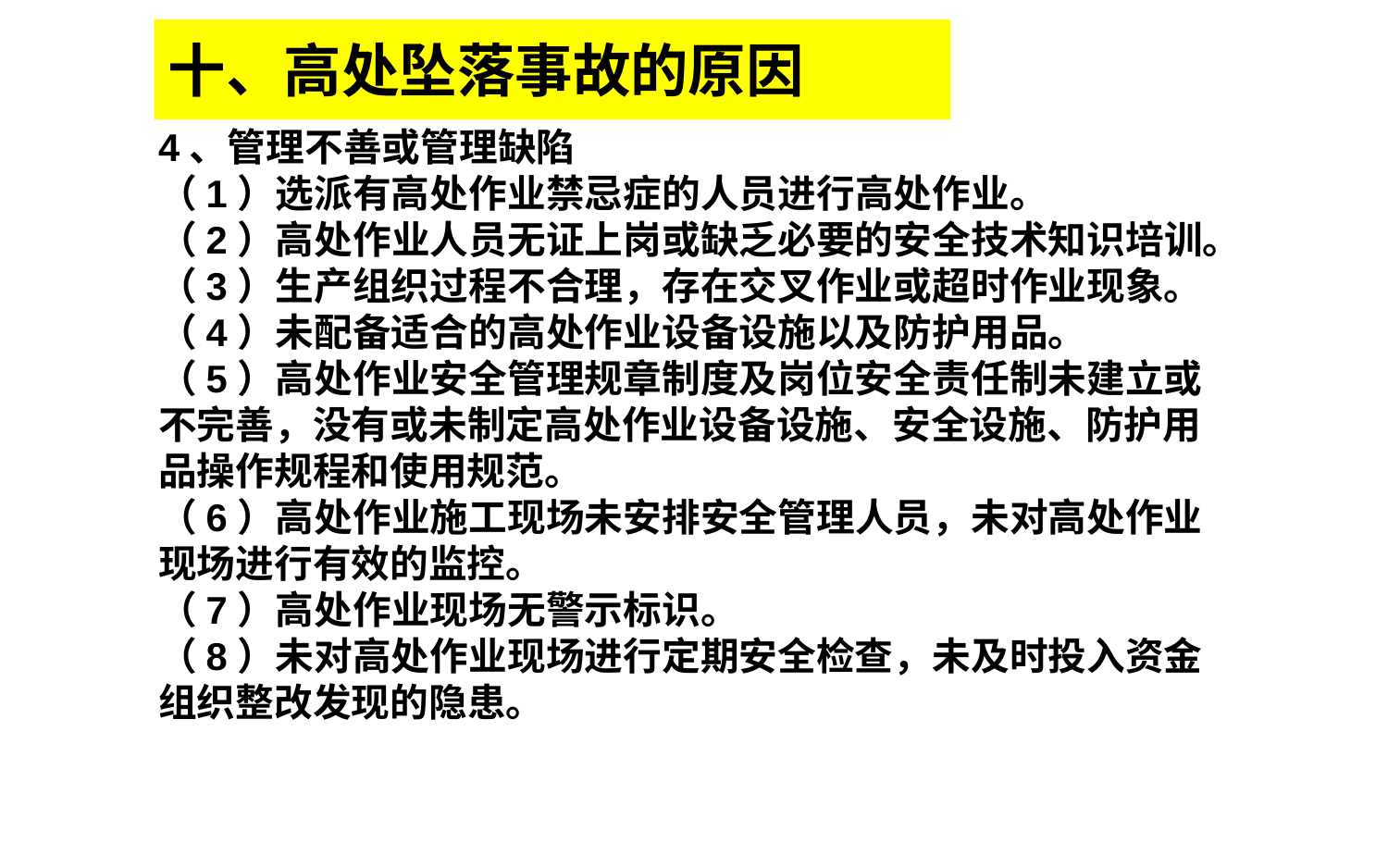

# 十、高处坠落事故的原因
4、管理不善或管理缺陷
（1）选派有高处作业禁忌症的人员进行高处作业。
（2）高处作业人员无证上岗或缺乏必要的安全技术知识培训。
（3）生产组织过程不合理，存在交叉作业或超时作业现象。
（4）未配备适合的高处作业设备设施以及防护用品。
（5）高处作业安全管理规章制度及岗位安全责任制未建立或不完善，没有或未制定高处作业设备设施、安全设施、防护用品操作规程和使用规范。
（6）高处作业施工现场未安排安全管理人员，未对高处作业现场进行有效的监控。
（7）高处作业现场无警示标识。
（8）未对高处作业现场进行定期安全检查，未及时投入资金组织整改发现的隐患。